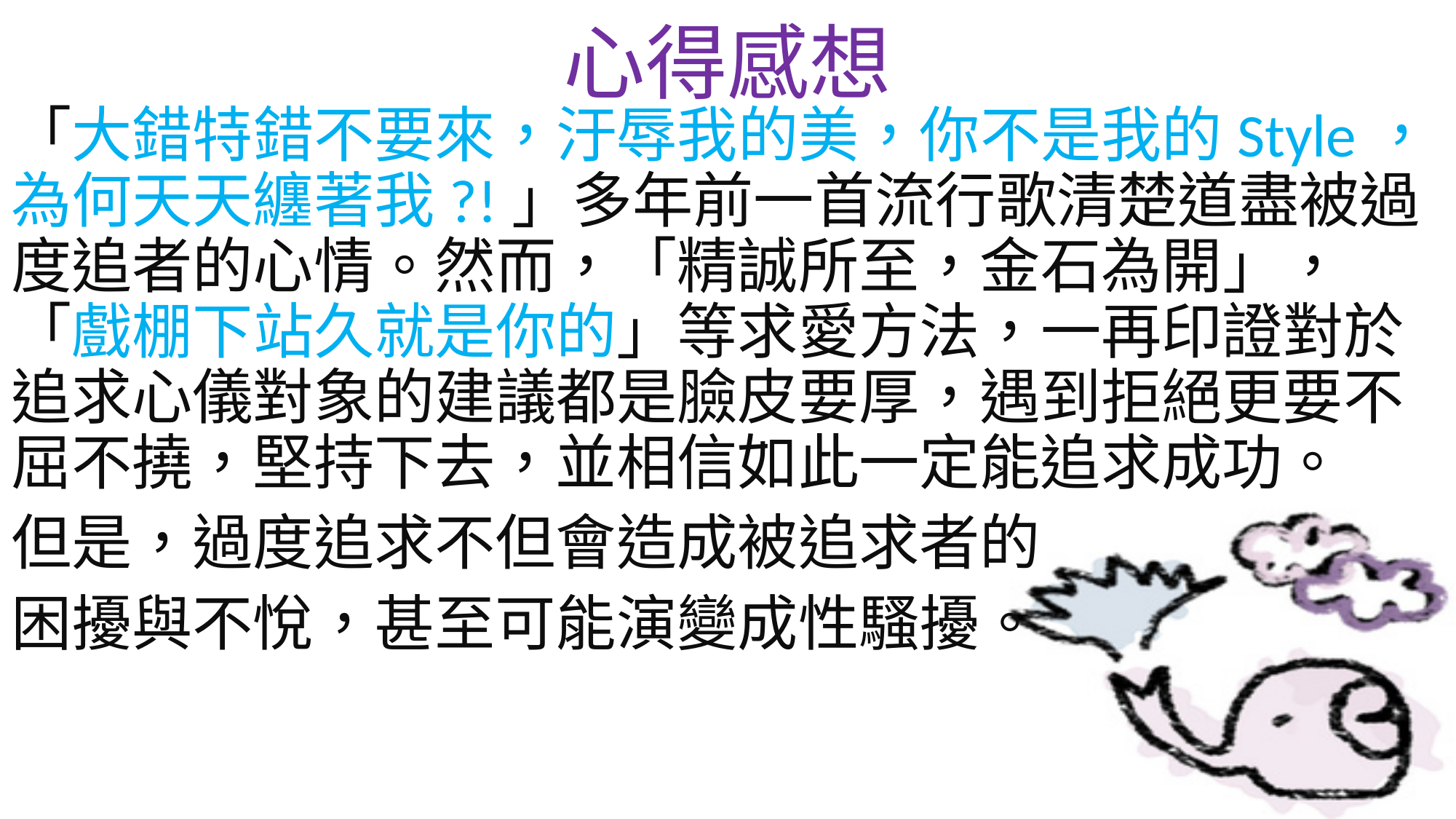

# 心得感想
「大錯特錯不要來，汙辱我的美，你不是我的Style，為何天天纏著我?!」多年前一首流行歌清楚道盡被過度追者的心情。然而，「精誠所至，金石為開」，「戲棚下站久就是你的」等求愛方法，一再印證對於追求心儀對象的建議都是臉皮要厚，遇到拒絕更要不屈不撓，堅持下去，並相信如此一定能追求成功。
但是，過度追求不但會造成被追求者的
困擾與不悅，甚至可能演變成性騷擾。